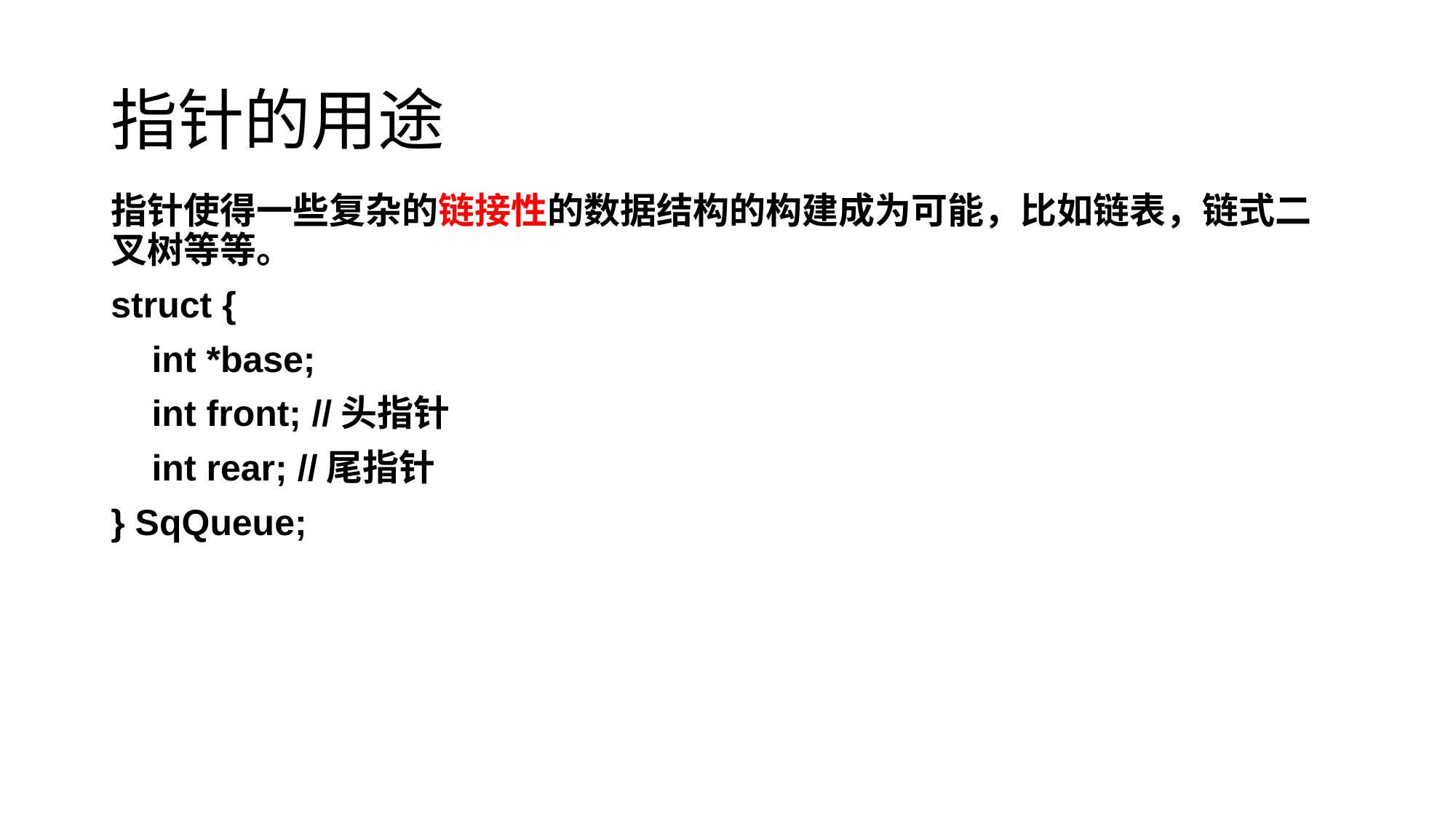

# 指针的用途
指针使得一些复杂的链接性的数据结构的构建成为可能，比如链表，链式二叉树等等。
struct {
    int *base;
    int front; //头指针
    int rear; //尾指针
} SqQueue;